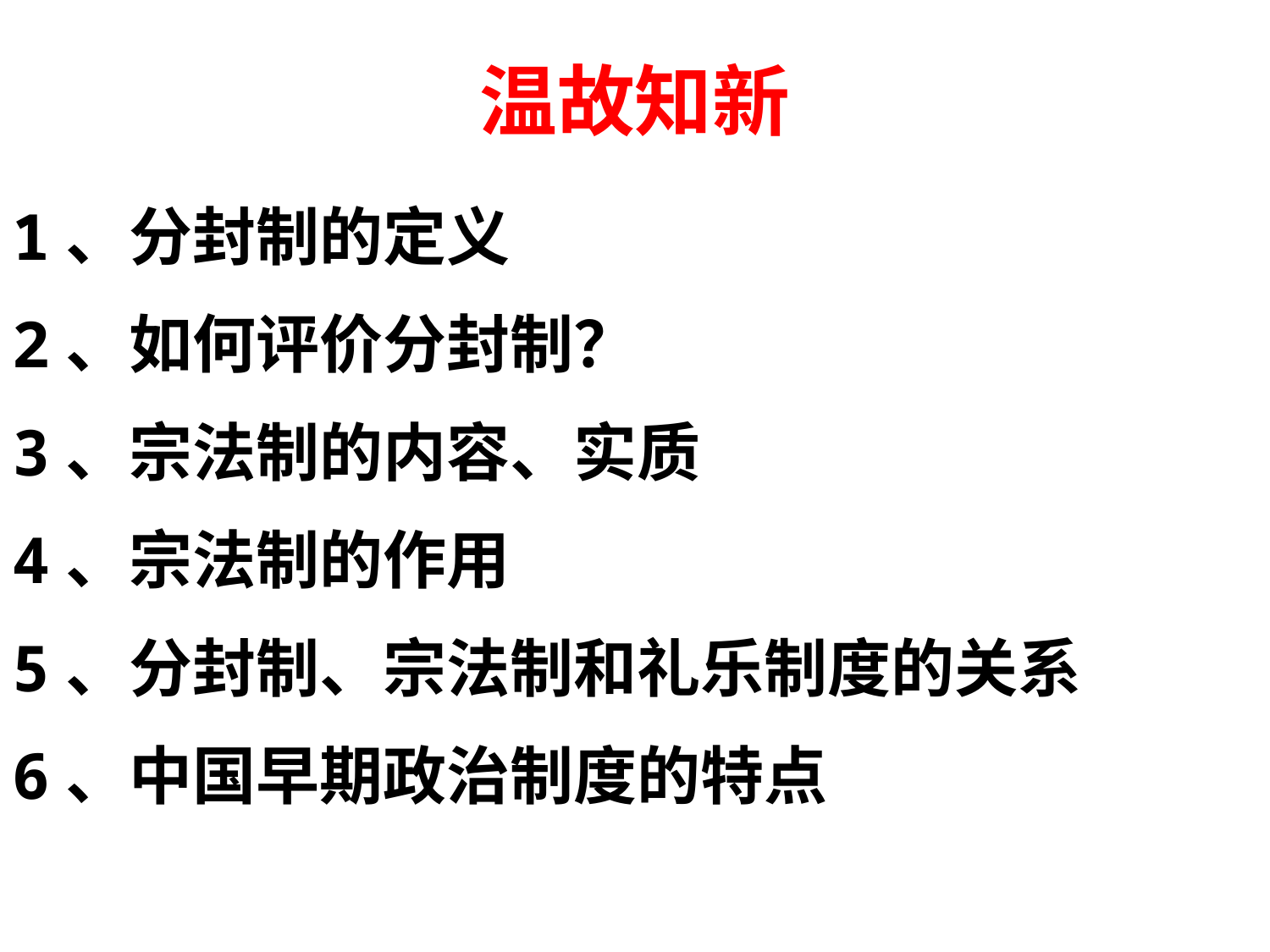

温故知新
1、分封制的定义
2、如何评价分封制？
3、宗法制的内容、实质
4、宗法制的作用
5、分封制、宗法制和礼乐制度的关系
6、中国早期政治制度的特点